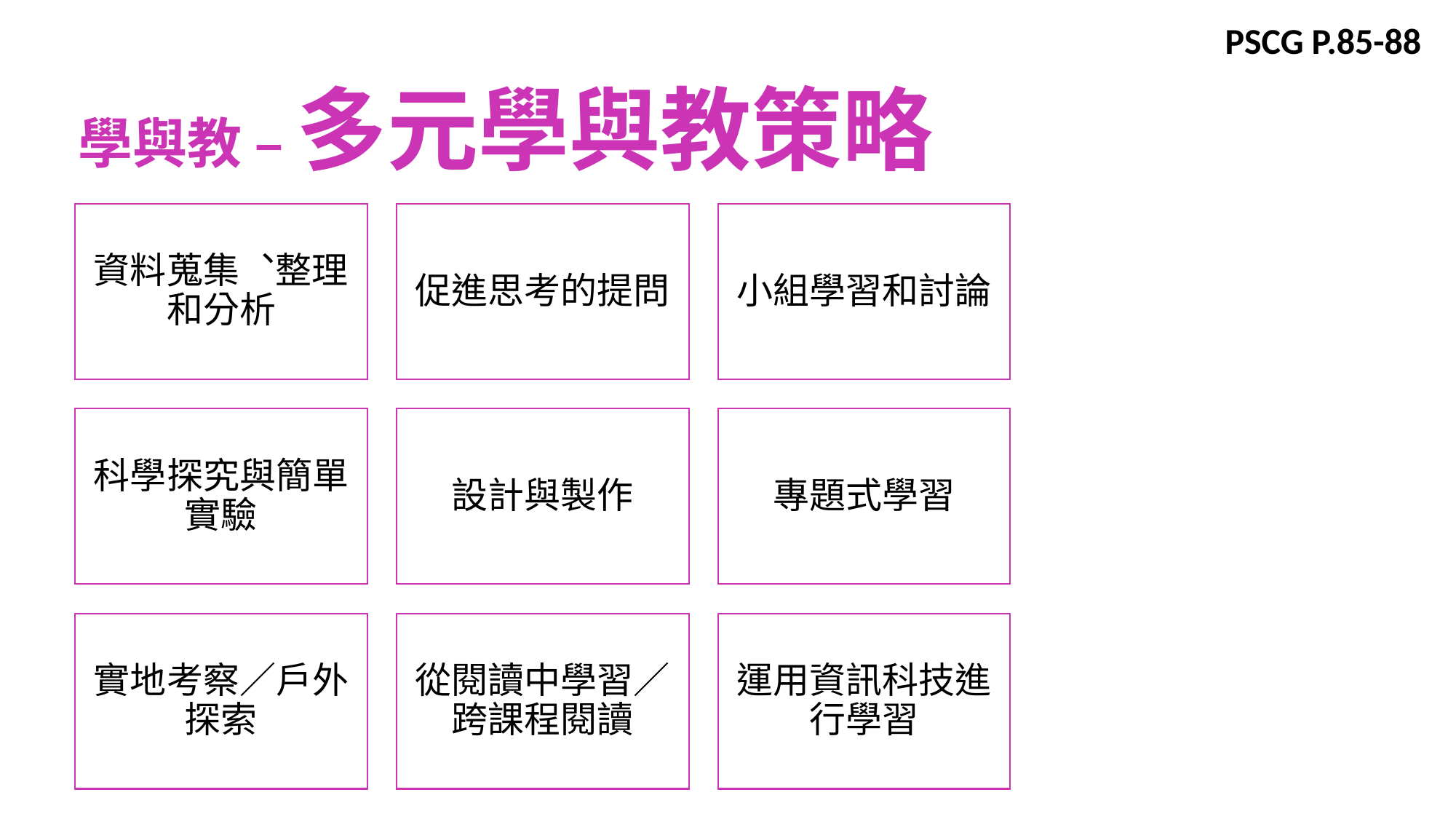

PSCG P.85-88
學與教 – 多元學與教策略
資料蒐集︑整理和分析
促進思考的提問
小組學習和討論
科學探究與簡單實驗
設計與製作
專題式學習
實地考察／戶外探索
從閱讀中學習／跨課程閱讀
運用資訊科技進行學習